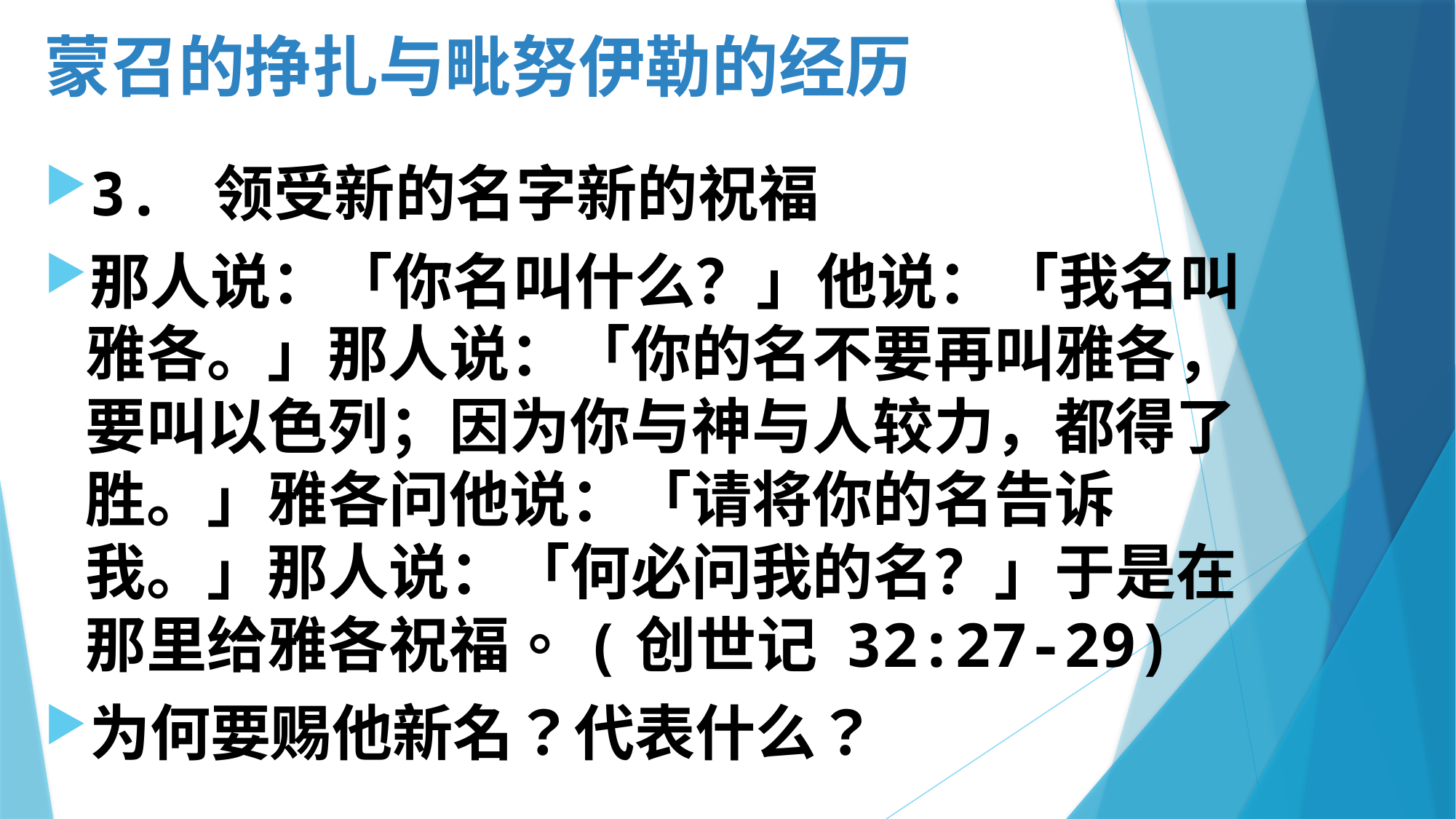

# 蒙召的挣扎与毗努伊勒的经历
3. 领受新的名字新的祝福
那人说：「你名叫什么？」他说：「我名叫雅各。」那人说：「你的名不要再叫雅各，要叫以色列；因为你与神与人较力，都得了胜。」雅各问他说：「请将你的名告诉我。」那人说：「何必问我的名？」于是在那里给雅各祝福。(创世记 32:27-29)
为何要赐他新名？代表什么？